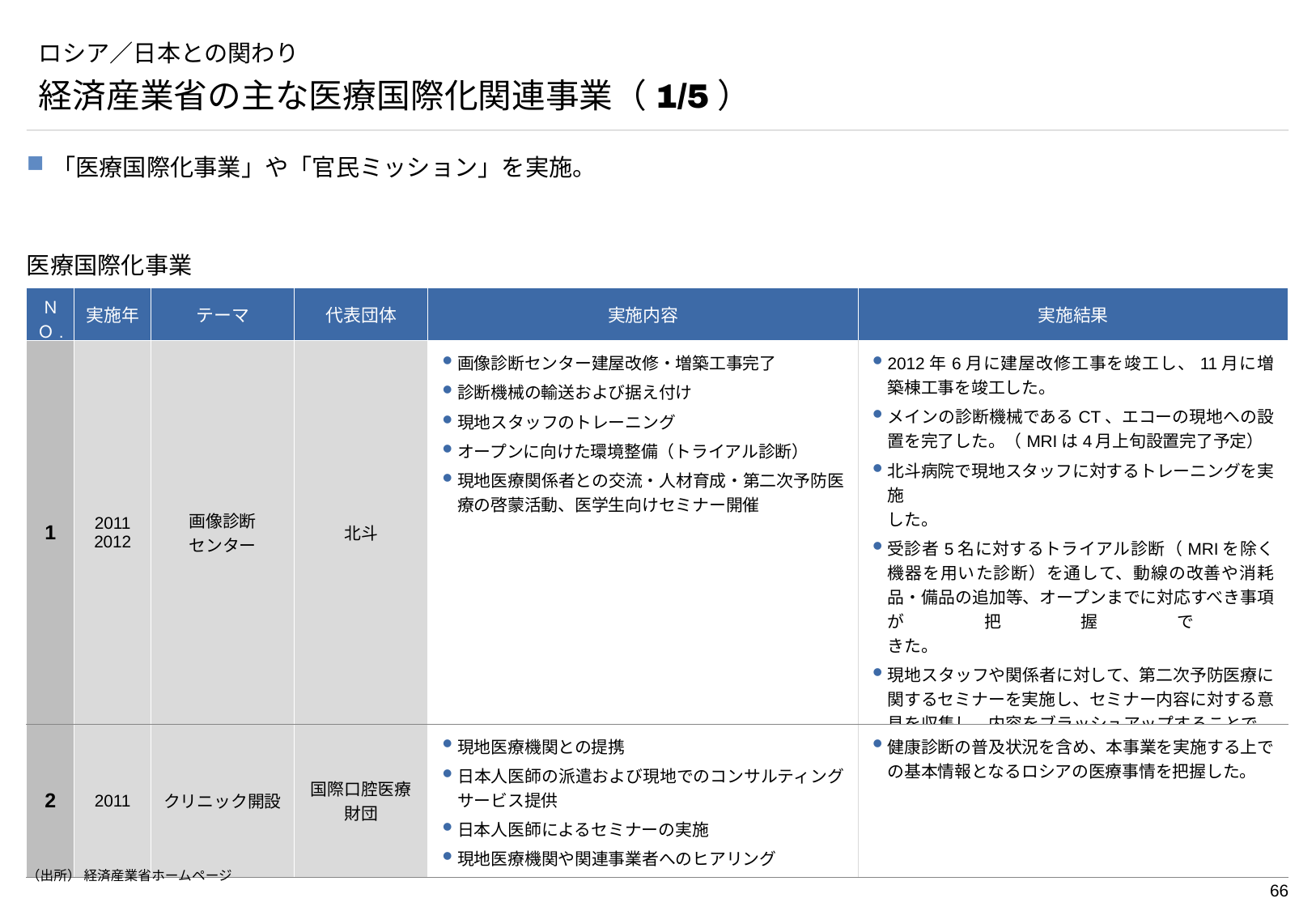

# ロシア／日本との関わり
経済産業省の主な医療国際化関連事業（1/5）
「医療国際化事業」や「官民ミッション」を実施。
医療国際化事業
| ＮＯ. | 実施年 | テーマ | 代表団体 | 実施内容 | 実施結果 |
| --- | --- | --- | --- | --- | --- |
| 1 | 2011 2012 | 画像診断 センター | 北斗 | 画像診断センター建屋改修・増築工事完了 診断機械の輸送および据え付け 現地スタッフのトレーニング オープンに向けた環境整備（トライアル診断） 現地医療関係者との交流・人材育成・第二次予防医療の啓蒙活動、医学生向けセミナー開催 | 2012年6月に建屋改修工事を竣工し、11月に増築棟工事を竣工した。 メインの診断機械であるCT、エコーの現地への設置を完了した。（MRIは4月上旬設置完了予定） 北斗病院で現地スタッフに対するトレーニングを実施 した。 受診者5名に対するトライアル診断（MRIを除く機器を用いた診断）を通して、動線の改善や消耗品・備品の追加等、オープンまでに対応すべき事項が把握で きた。 現地スタッフや関係者に対して、第二次予防医療に関するセミナーを実施し、セミナー内容に対する意見を収集し、内容をブラッシュアップすることで、オープン後の営業時に活用可能な資料をつくることができた。 |
| 2 | 2011 | クリニック開設 | 国際口腔医療 財団 | 現地医療機関との提携 日本人医師の派遣および現地でのコンサルティングサービス提供 日本人医師によるセミナーの実施 現地医療機関や関連事業者へのヒアリング | 健康診断の普及状況を含め、本事業を実施する上での基本情報となるロシアの医療事情を把握した。 |
（出所） 経済産業省ホームページ